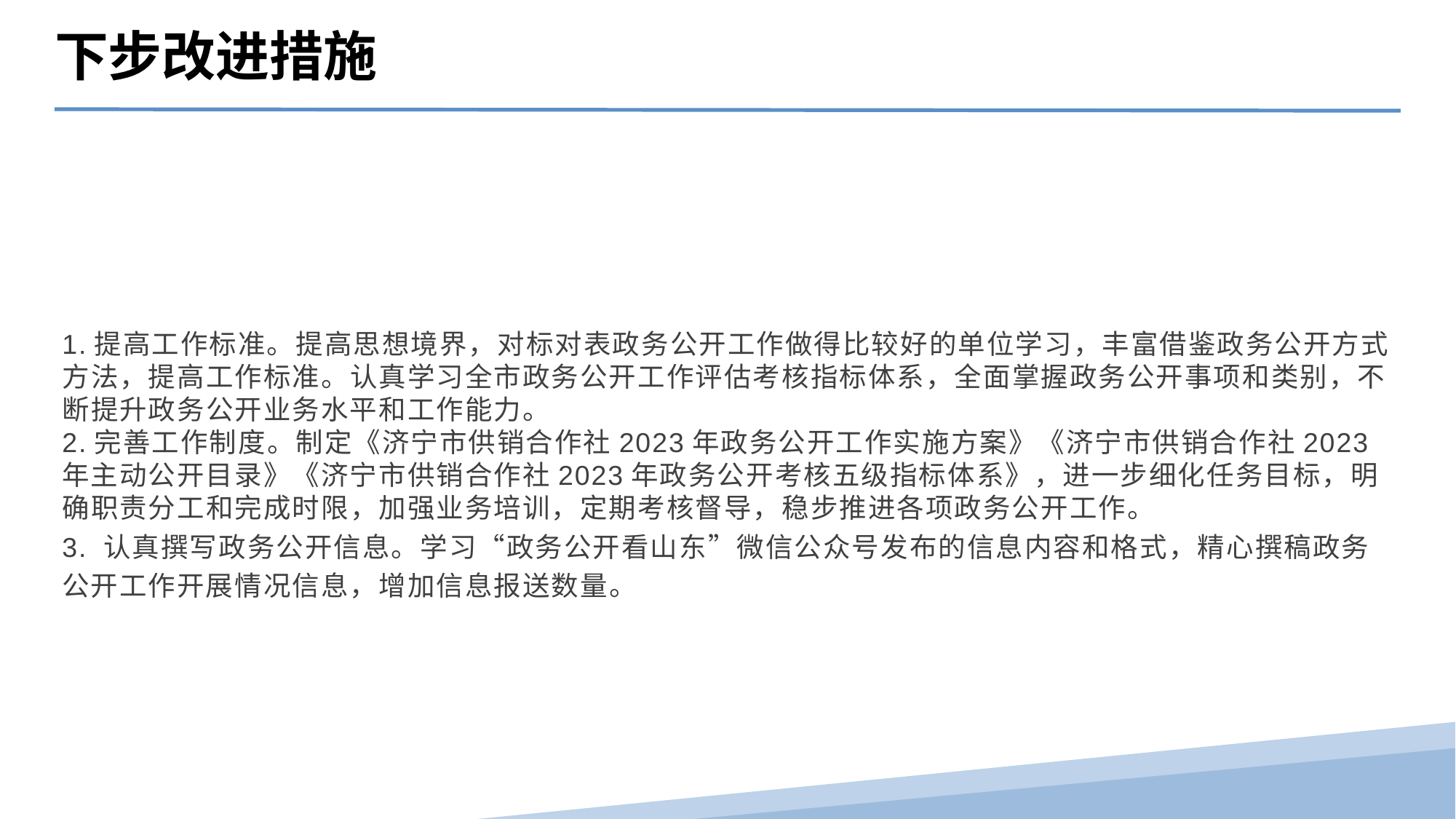

下步改进措施
1.提高工作标准。提高思想境界，对标对表政务公开工作做得比较好的单位学习，丰富借鉴政务公开方式方法，提高工作标准。认真学习全市政务公开工作评估考核指标体系，全面掌握政务公开事项和类别，不断提升政务公开业务水平和工作能力。
2.完善工作制度。制定《济宁市供销合作社2023年政务公开工作实施方案》《济宁市供销合作社2023年主动公开目录》《济宁市供销合作社2023年政务公开考核五级指标体系》，进一步细化任务目标，明确职责分工和完成时限，加强业务培训，定期考核督导，稳步推进各项政务公开工作。
3. 认真撰写政务公开信息。学习“政务公开看山东”微信公众号发布的信息内容和格式，精心撰稿政务公开工作开展情况信息，增加信息报送数量。